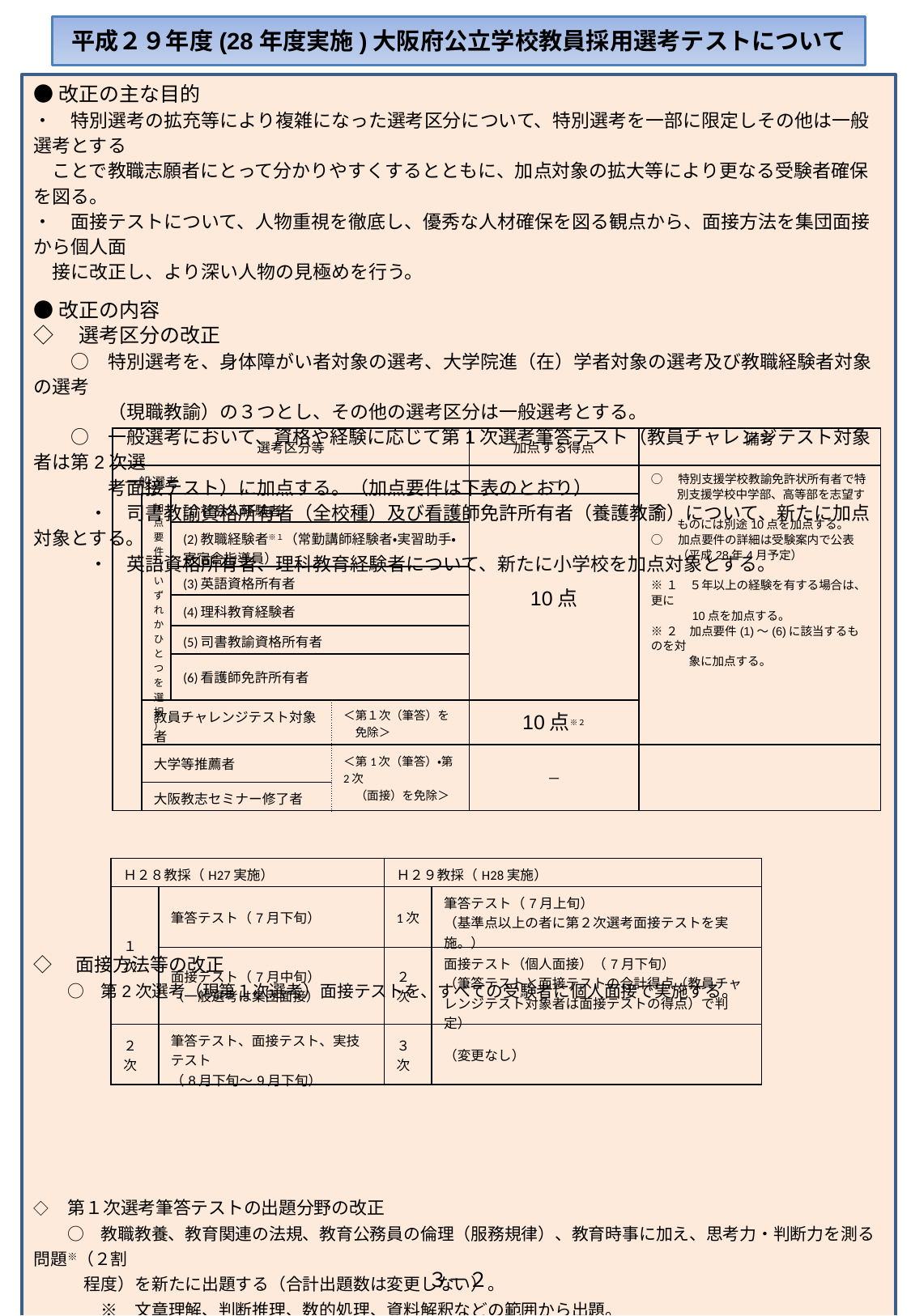

平成２９年度(28年度実施)大阪府公立学校教員採用選考テストについて
●改正の主な目的
・　特別選考の拡充等により複雑になった選考区分について、特別選考を一部に限定しその他は一般選考とする
　ことで教職志願者にとって分かりやすくするとともに、加点対象の拡大等により更なる受験者確保を図る。
・　面接テストについて、人物重視を徹底し、優秀な人材確保を図る観点から、面接方法を集団面接から個人面
　接に改正し、より深い人物の見極めを行う。

●改正の内容
◇　選考区分の改正
　　○　特別選考を、身体障がい者対象の選考、大学院進（在）学者対象の選考及び教職経験者対象の選考
　　　　（現職教諭）の３つとし、その他の選考区分は一般選考とする。
　　○　一般選考において、資格や経験に応じて第1次選考筆答テスト（教員チャレンジテスト対象者は第2次選
　　　　考面接テスト）に加点する。（加点要件は下表のとおり）
　　　・　司書教諭資格所有者（全校種）及び看護師免許所有者（養護教諭）について、新たに加点対象とする。
　　　・　英語資格所有者、理科教育経験者について、新たに小学校を加点対象とする。

◇　面接方法等の改正
　　○　第2次選考（現第１次選考）面接テストを、すべての受験者に個人面接で実施する。

◇　第１次選考筆答テストの出題分野の改正
　　○　教職教養、教育関連の法規、教育公務員の倫理（服務規律）、教育時事に加え、思考力・判断力を測る問題※（２割
　　　程度）を新たに出題する（合計出題数は変更しない）。
　　　　※　文章理解、判断推理、数的処理、資料解釈などの範囲から出題。

◇　出願方法等の改正
　　○　出願方法を電子（インターネット）申請のみとする。
　　○　選考テストの会場を大阪のみとするとともに、全国から募集している一般選考（大学等推薦者）において、各大学の推
　　　　薦数を拡大する。
| 選考区分等 |  |  |  | 加点する得点 | 備考 |
| --- | --- | --- | --- | --- | --- |
| 一般選考 |  |  |  | － | ○　特別支援学校教諭免許状所有者で特 　 　別支援学校中学部、高等部を志望する 　 　ものには別途10点を加点する。 ○　加点要件の詳細は受験案内で公表 　　 （平成28年4月予定） ※１　５年以上の経験を有する場合は、更に 　　　 10点を加点する。 ※２　加点要件(1)～(6)に該当するものを対 　　　 象に加点する。 |
|  | 加点要件（いずれかひとつを選択） | (1)社会人経験者 |  | 10点 |  |
|  |  | (2)教職経験者※１（常勤講師経験者・実習助手・寄宿舎指導員） |  |  |  |
|  |  | (3)英語資格所有者 |  |  |  |
|  |  | (4)理科教育経験者 |  |  |  |
|  |  | (5)司書教諭資格所有者 |  |  |  |
|  |  | (6)看護師免許所有者 |  |  |  |
|  | 教員チャレンジテスト対象者 |  | ＜第１次（筆答）を 　免除＞ | 10点※２ |  |
|  | 大学等推薦者 |  | ＜第1次（筆答）・第2次 　（面接）を免除＞ | － |  |
|  | 大阪教志セミナー修了者 |  |  |  |  |
| Ｈ２８教採（H27実施） |  | Ｈ２９教採（H28実施） |  |
| --- | --- | --- | --- |
| １次 | 筆答テスト（7月下旬） | 1次 | 筆答テスト（7月上旬） （基準点以上の者に第２次選考面接テストを実施。） |
|  | 面接テスト（7月中旬） （一般選考は集団面接） | ２次 | 面接テスト（個人面接）（7月下旬） （筆答テストと面接テストの合計得点（教員チャレンジテスト対象者は面接テストの得点）で判定） |
| ２次 | 筆答テスト、面接テスト、実技テスト （8月下旬～9月下旬） | ３次 | （変更なし） |
３－２